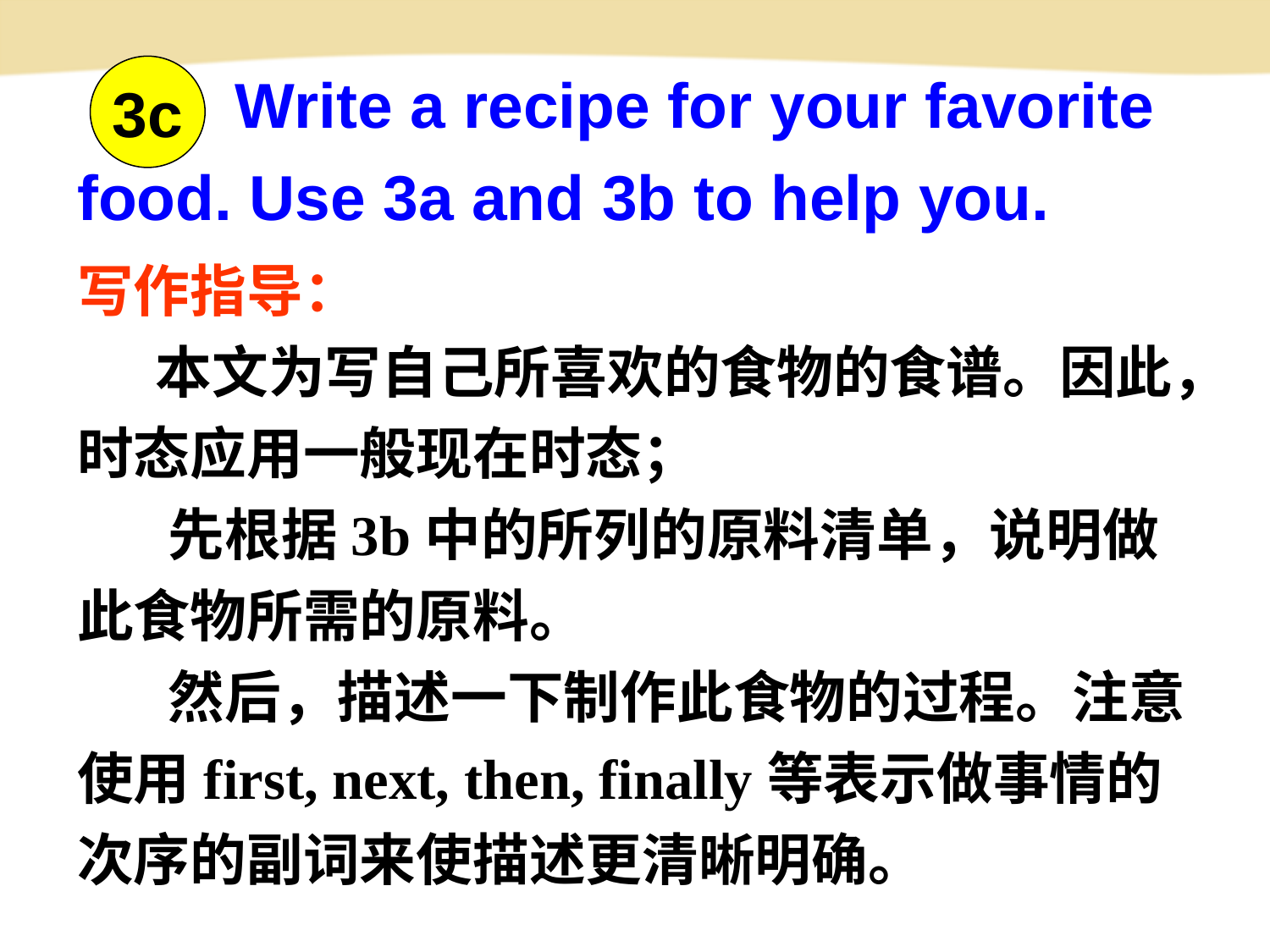

Write a recipe for your favorite food. Use 3a and 3b to help you.
3c
写作指导：
     本文为写自己所喜欢的食物的食谱。因此，时态应用一般现在时态；
      先根据3b中的所列的原料清单，说明做此食物所需的原料。
      然后，描述一下制作此食物的过程。注意使用first, next, then, finally等表示做事情的次序的副词来使描述更清晰明确。